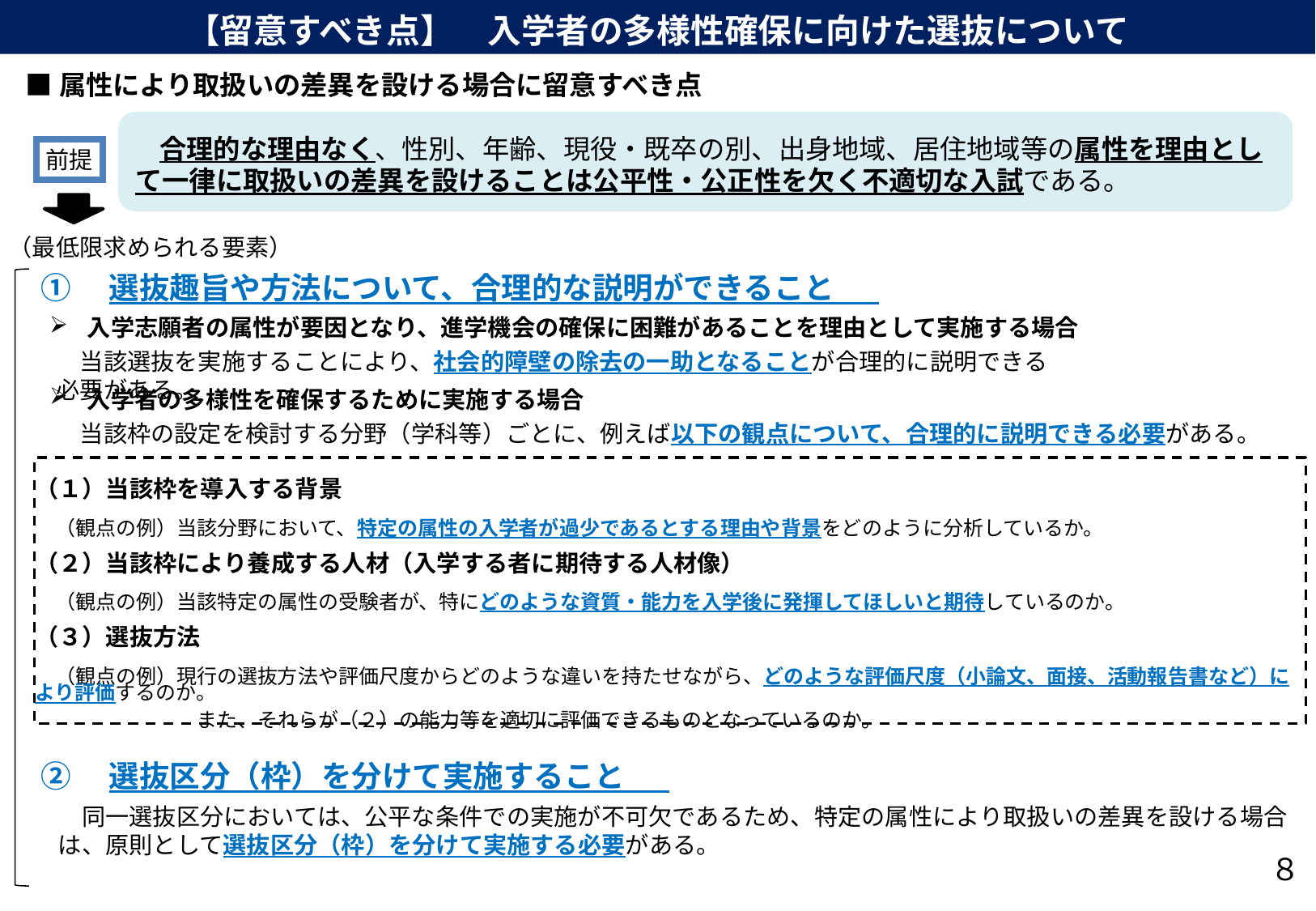

# 【留意すべき点】　入学者の多様性確保に向けた選抜について
■属性により取扱いの差異を設ける場合に留意すべき点

　　 合理的な理由なく、性別、年齢、現役・既卒の別、出身地域、居住地域等の属性を理由として一律に取扱いの差異を設けることは公平性・公正性を欠く不適切な入試である。
前提

（最低限求められる要素）
①　選抜趣旨や方法について、合理的な説明ができること

入学志願者の属性が要因となり、進学機会の確保に困難があることを理由として実施する場合
　当該選抜を実施することにより、社会的障壁の除去の一助となることが合理的に説明できる必要がある。
入学者の多様性を確保するために実施する場合
　当該枠の設定を検討する分野（学科等）ごとに、例えば以下の観点について、合理的に説明できる必要がある。

（１）当該枠を導入する背景
　（観点の例）当該分野において、特定の属性の入学者が過少であるとする理由や背景をどのように分析しているか。
（２）当該枠により養成する人材（入学する者に期待する人材像）
　（観点の例）当該特定の属性の受験者が、特にどのような資質・能力を入学後に発揮してほしいと期待しているのか。
（３）選抜方法
　（観点の例）現行の選抜方法や評価尺度からどのような違いを持たせながら、どのような評価尺度（小論文、面接、活動報告書など）により評価するのか。
　　　　　　　　また、それらが（２）の能力等を適切に評価できるものとなっているのか。
②　選抜区分（枠）を分けて実施すること
　同一選抜区分においては、公平な条件での実施が不可欠であるため、特定の属性により取扱いの差異を設ける場合は、原則として選抜区分（枠）を分けて実施する必要がある。
８